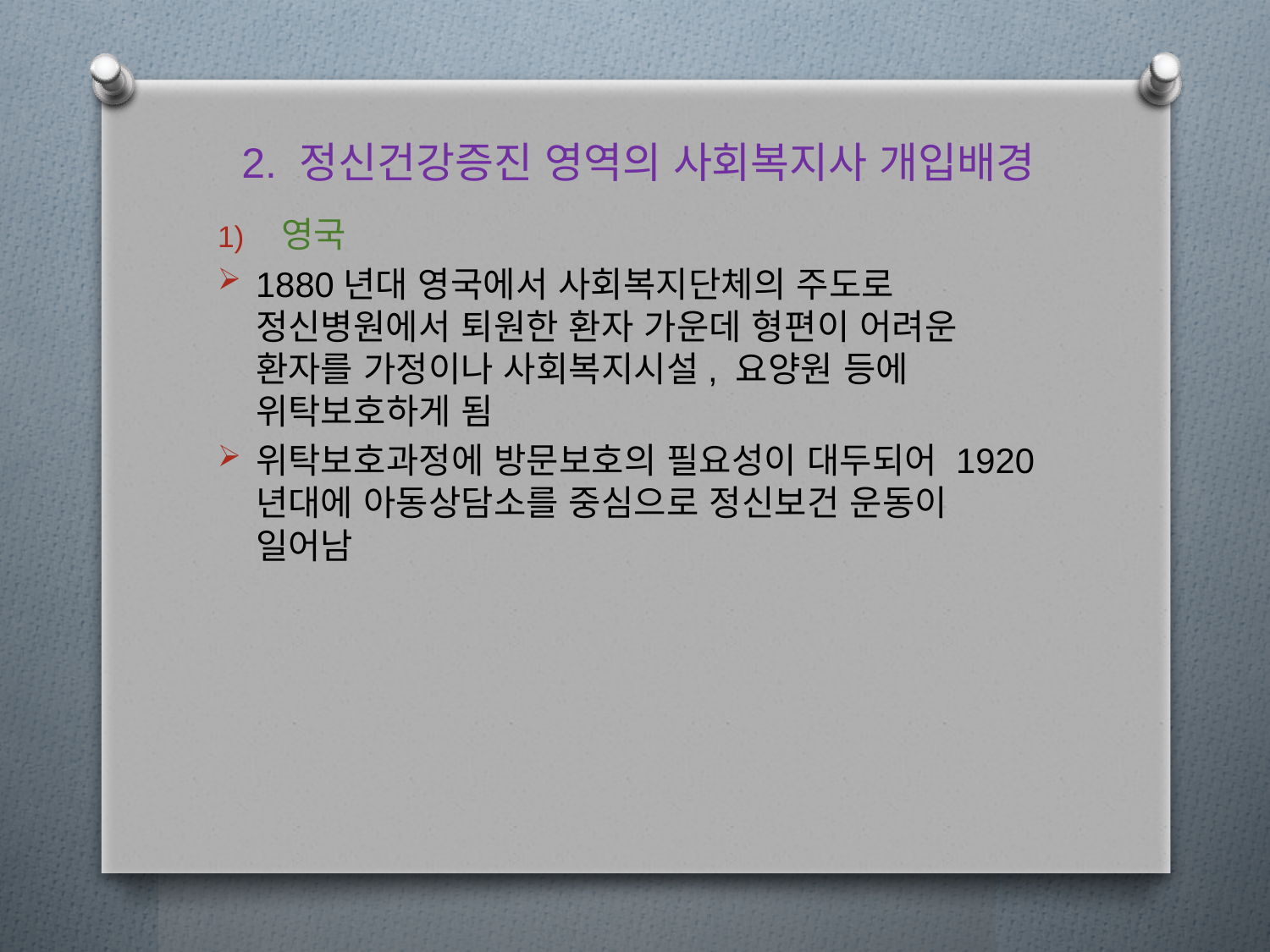

# 2. 정신건강증진 영역의 사회복지사 개입배경
영국
1880년대 영국에서 사회복지단체의 주도로 정신병원에서 퇴원한 환자 가운데 형편이 어려운 환자를 가정이나 사회복지시설, 요양원 등에 위탁보호하게 됨
위탁보호과정에 방문보호의 필요성이 대두되어 1920년대에 아동상담소를 중심으로 정신보건 운동이 일어남